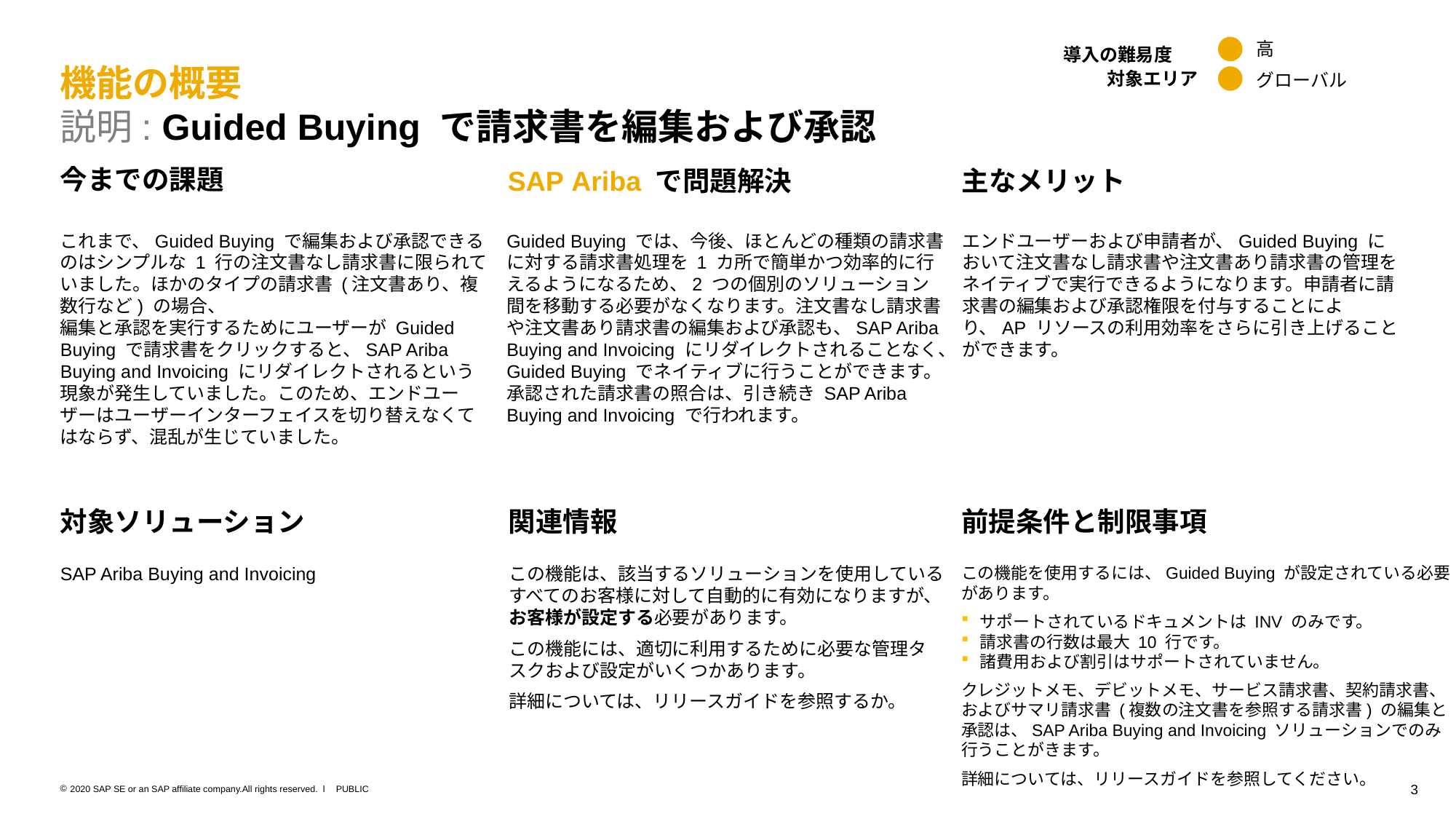

高

導入の難易度
# 機能の概要 説明: Guided Buying で請求書を編集および承認

対象エリア
グローバル
今までの課題
SAP Ariba で問題解決
主なメリット
これまで、Guided Buying で編集および承認できるのはシンプルな 1 行の注文書なし請求書に限られていました。ほかのタイプの請求書 (注文書あり、複数行など) の場合、
編集と承認を実行するためにユーザーが Guided Buying で請求書をクリックすると、SAP Ariba Buying and Invoicing にリダイレクトされるという現象が発生していました。このため、エンドユーザーはユーザーインターフェイスを切り替えなくてはならず、混乱が生じていました。
Guided Buying では、今後、ほとんどの種類の請求書に対する請求書処理を 1 カ所で簡単かつ効率的に行えるようになるため、2 つの個別のソリューション間を移動する必要がなくなります。注文書なし請求書や注文書あり請求書の編集および承認も、SAP Ariba Buying and Invoicing にリダイレクトされることなく、Guided Buying でネイティブに行うことができます。承認された請求書の照合は、引き続き SAP Ariba Buying and Invoicing で行われます。
エンドユーザーおよび申請者が、Guided Buying において注文書なし請求書や注文書あり請求書の管理をネイティブで実行できるようになります。申請者に請求書の編集および承認権限を付与することにより、AP リソースの利用効率をさらに引き上げることができます。
対象ソリューション
関連情報
前提条件と制限事項
この機能は、該当するソリューションを使用しているすべてのお客様に対して自動的に有効になりますが、お客様が設定する必要があります。
この機能には、適切に利用するために必要な管理タスクおよび設定がいくつかあります。
詳細については、リリースガイドを参照するか。
SAP Ariba Buying and Invoicing
この機能を使用するには、Guided Buying が設定されている必要があります。
サポートされているドキュメントは INV のみです。
請求書の行数は最大 10 行です。
諸費用および割引はサポートされていません。
クレジットメモ、デビットメモ、サービス請求書、契約請求書、およびサマリ請求書 (複数の注文書を参照する請求書) の編集と承認は、SAP Ariba Buying and Invoicing ソリューションでのみ行うことがきます。
詳細については、リリースガイドを参照してください。